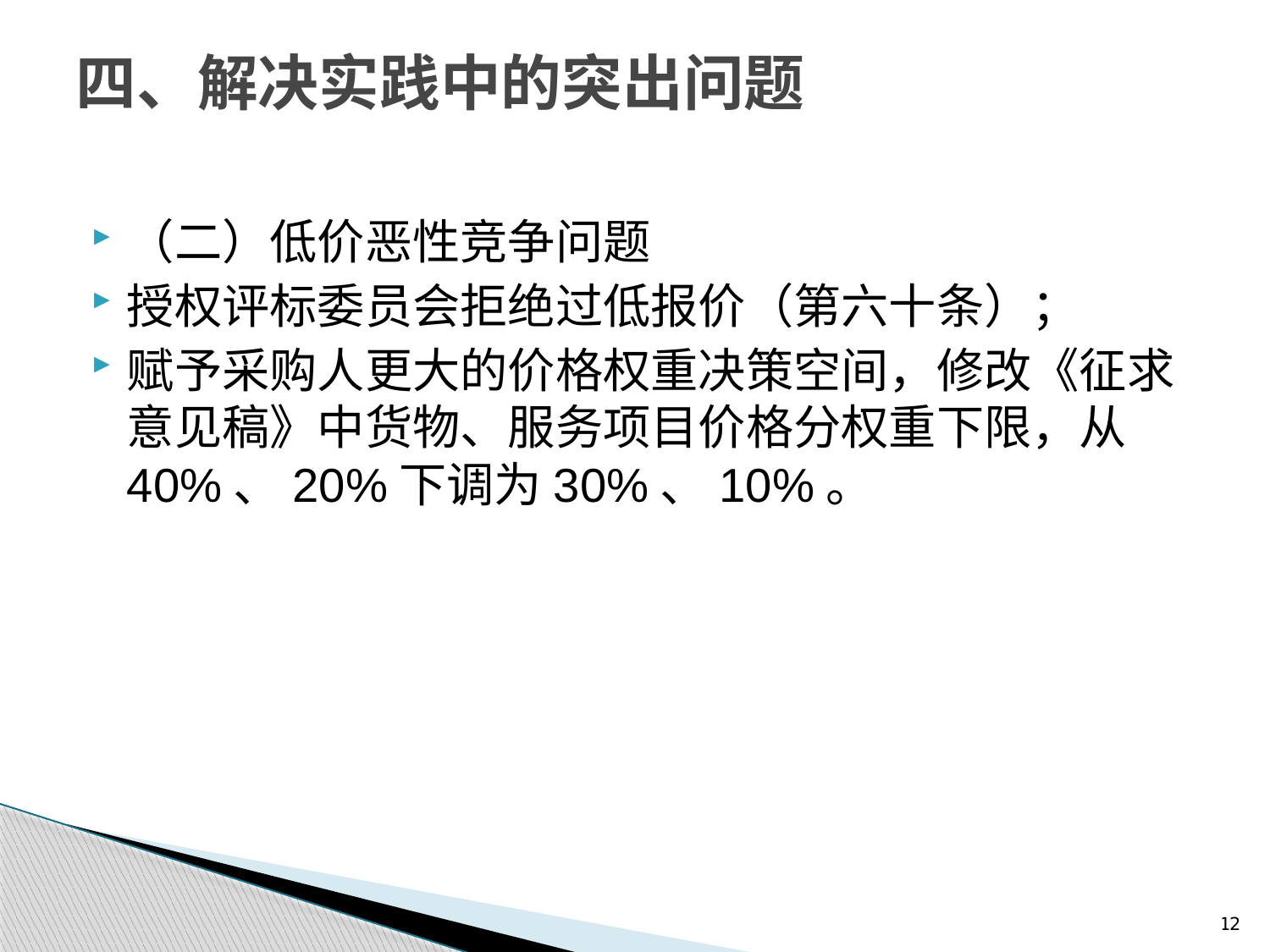

# 四、解决实践中的突出问题
（二）低价恶性竞争问题
授权评标委员会拒绝过低报价（第六十条）；
赋予采购人更大的价格权重决策空间，修改《征求意见稿》中货物、服务项目价格分权重下限，从40%、20%下调为30%、10%。

12